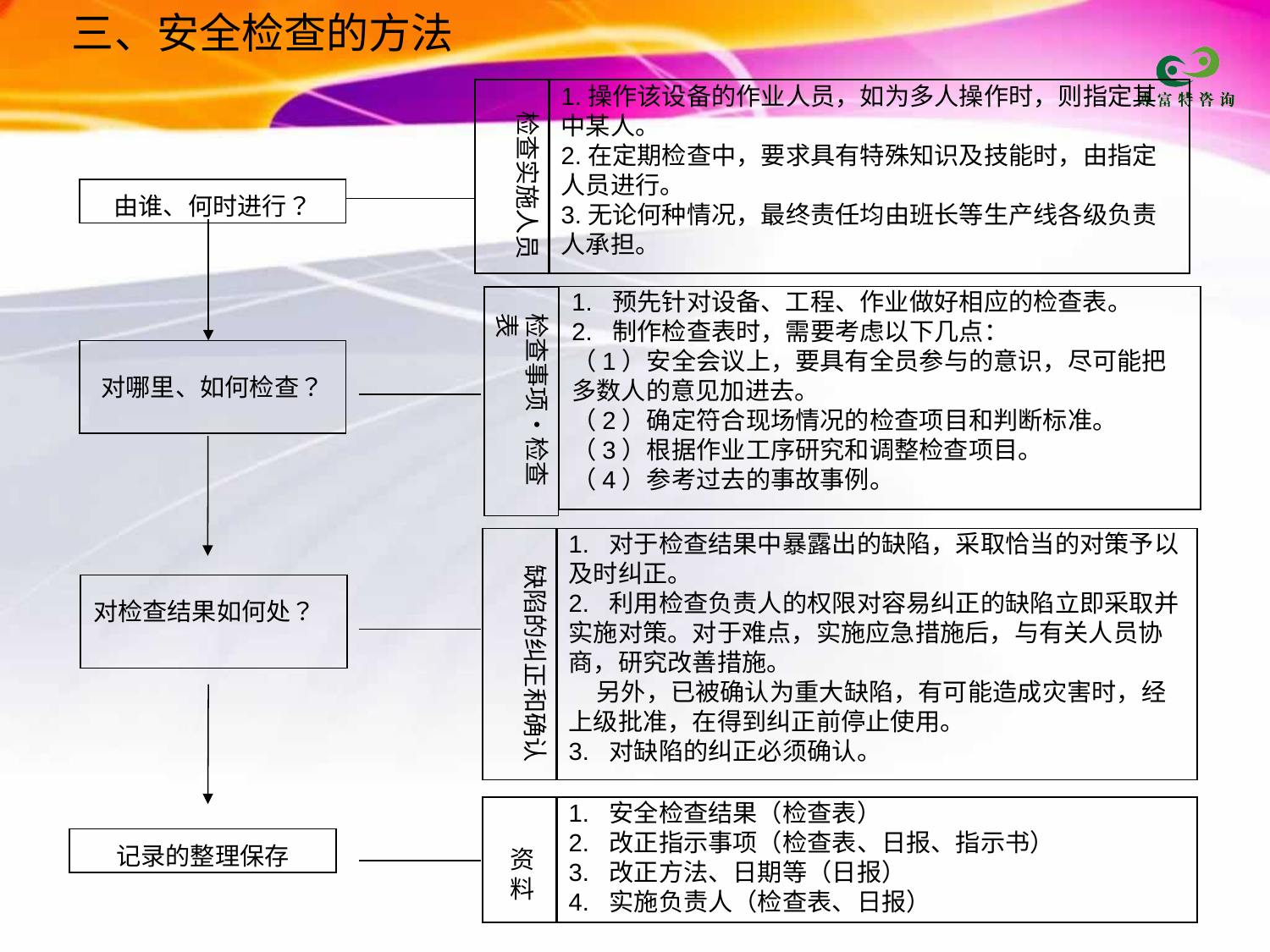

三、安全检查的方法
检查实施人员
1.操作该设备的作业人员，如为多人操作时，则指定其中某人。
2.在定期检查中，要求具有特殊知识及技能时，由指定人员进行。
3.无论何种情况，最终责任均由班长等生产线各级负责人承担。
由谁、何时进行？
1.  预先针对设备、工程、作业做好相应的检查表。
2.  制作检查表时，需要考虑以下几点：
（1）安全会议上，要具有全员参与的意识，尽可能把多数人的意见加进去。
（2）确定符合现场情况的检查项目和判断标准。
（3）根据作业工序研究和调整检查项目。
（4）参考过去的事故事例。
检查事项・检查表
对哪里、如何检查？
缺陷的纠正和确认
1.  对于检查结果中暴露出的缺陷，采取恰当的对策予以及时纠正。
2.  利用检查负责人的权限对容易纠正的缺陷立即采取并实施对策。对于难点，实施应急措施后，与有关人员协商，研究改善措施。
    另外，已被确认为重大缺陷，有可能造成灾害时，经上级批准，在得到纠正前停止使用。
3.  对缺陷的纠正必须确认。
对检查结果如何处？
资
料
1.  安全检查结果（检查表）
2.  改正指示事项（检查表、日报、指示书）
3.  改正方法、日期等（日报）
4.  实施负责人（检查表、日报）
记录的整理保存